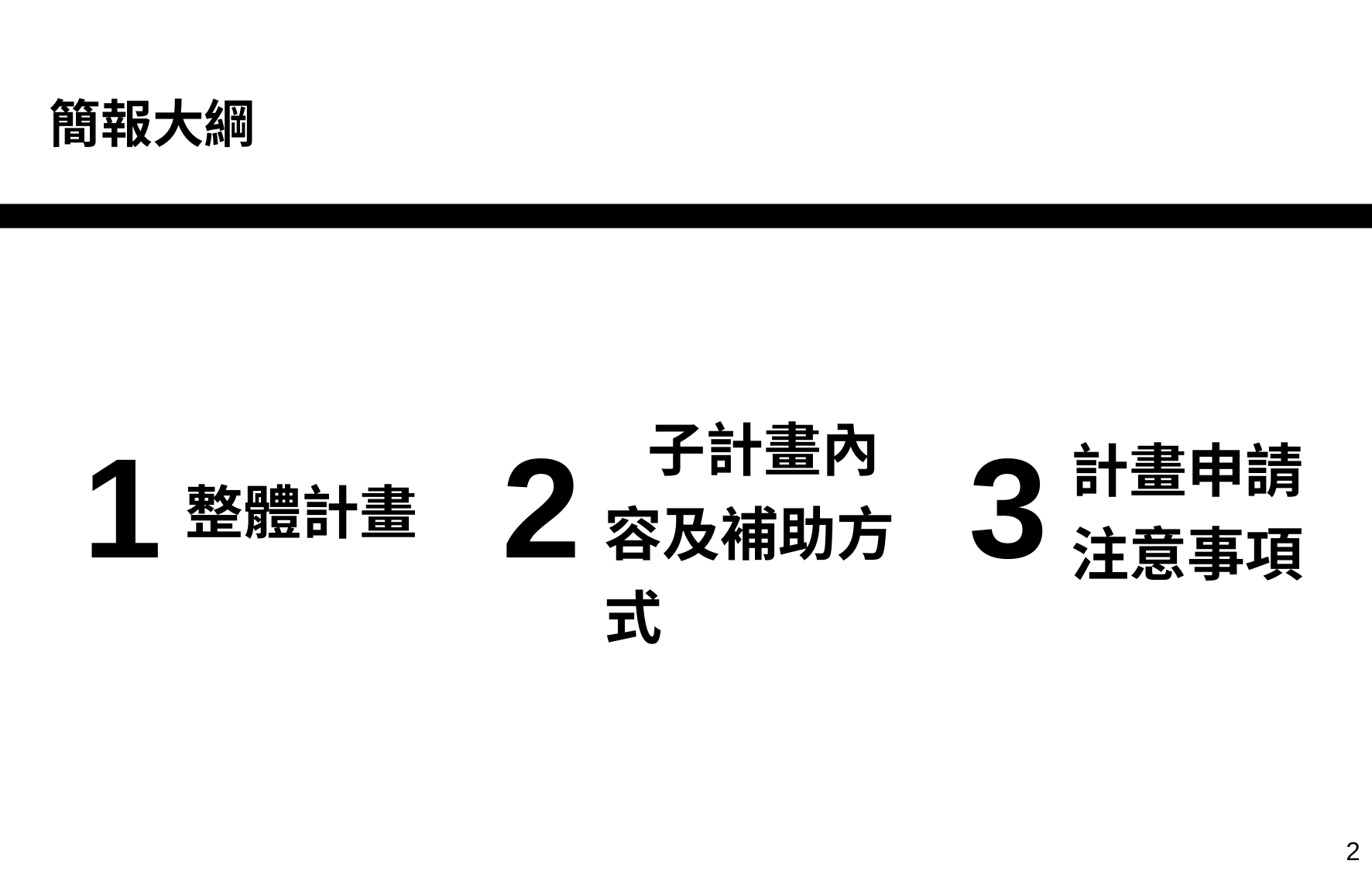

簡報大綱
| 1 | 整體計畫 | 2 | 子計畫內容及補助方式 | 3 | 計畫申請注意事項 |
| --- | --- | --- | --- | --- | --- |

2